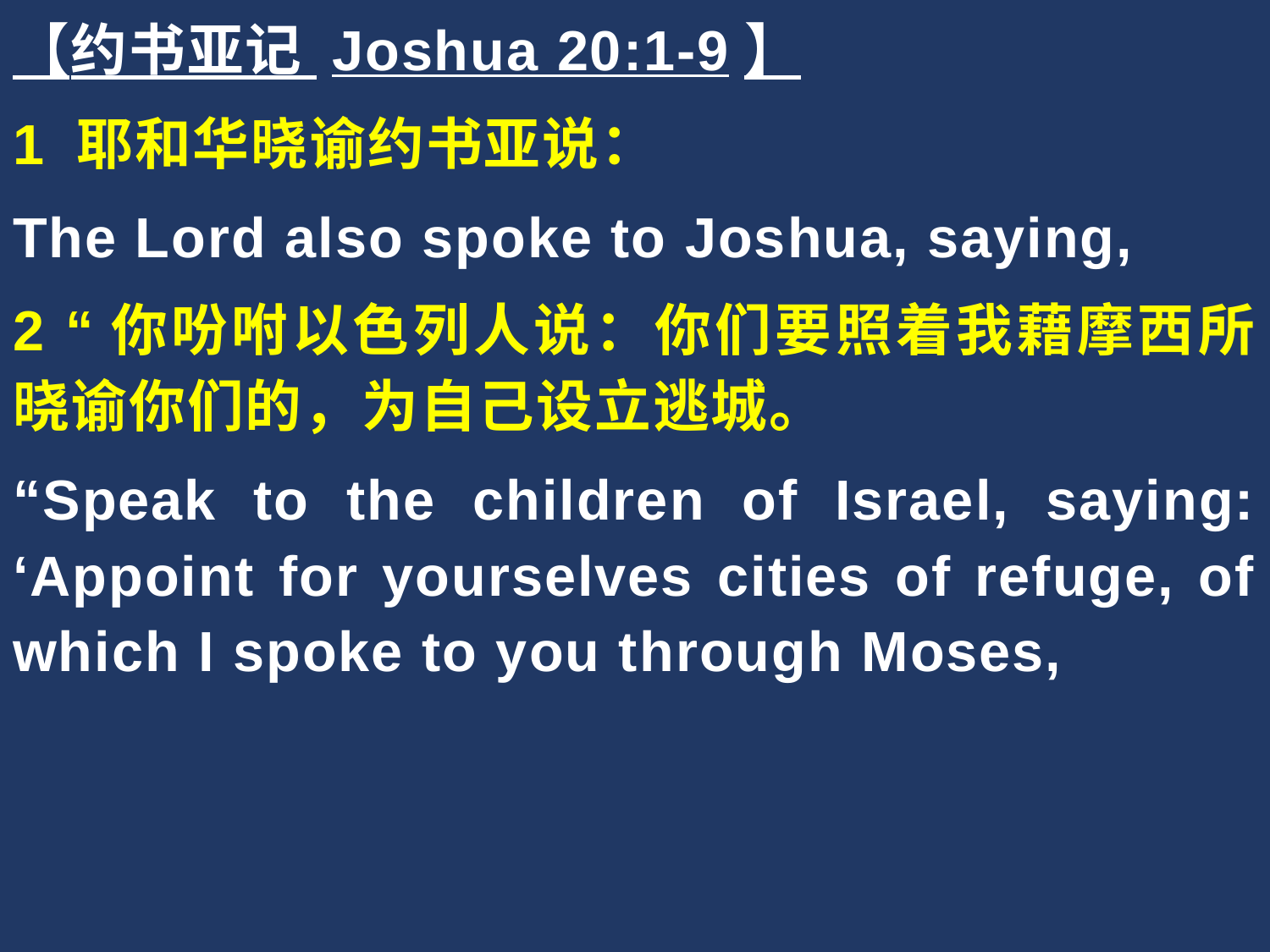

【约书亚记 Joshua 20:1-9】
1 耶和华晓谕约书亚说：
The Lord also spoke to Joshua, saying,
2 “你吩咐以色列人说：你们要照着我藉摩西所晓谕你们的，为自己设立逃城。
“Speak to the children of Israel, saying: ‘Appoint for yourselves cities of refuge, of which I spoke to you through Moses,